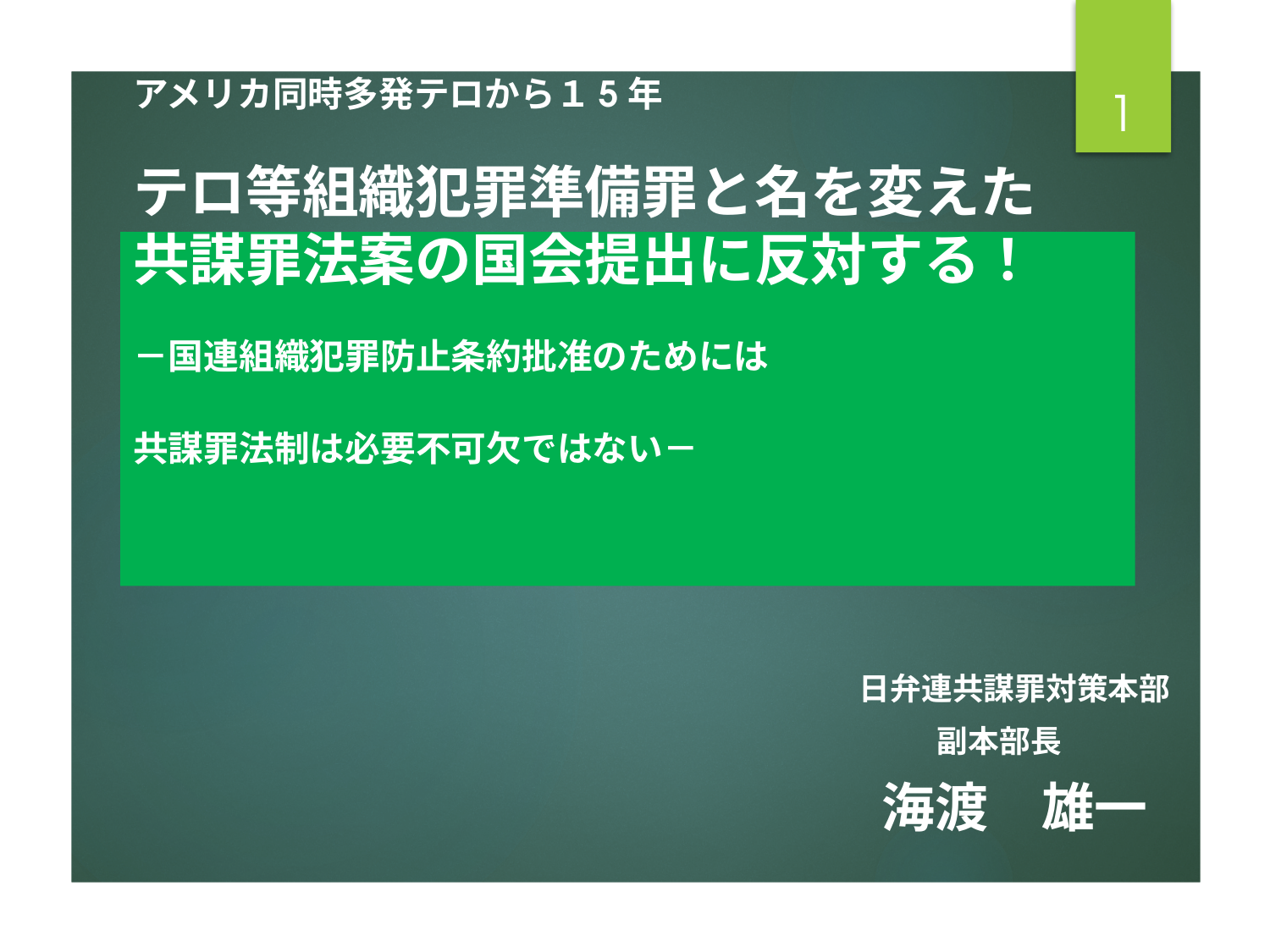

1
# ２０１６．9．11 アメリカ同時多発テロから１5年   テロ等組織犯罪準備罪と名を変えた 共謀罪法案の国会提出に反対する！   －国連組織犯罪防止条約批准のためには 共謀罪法制は必要不可欠ではない－
日弁連共謀罪対策本部
副本部長
海渡　雄一